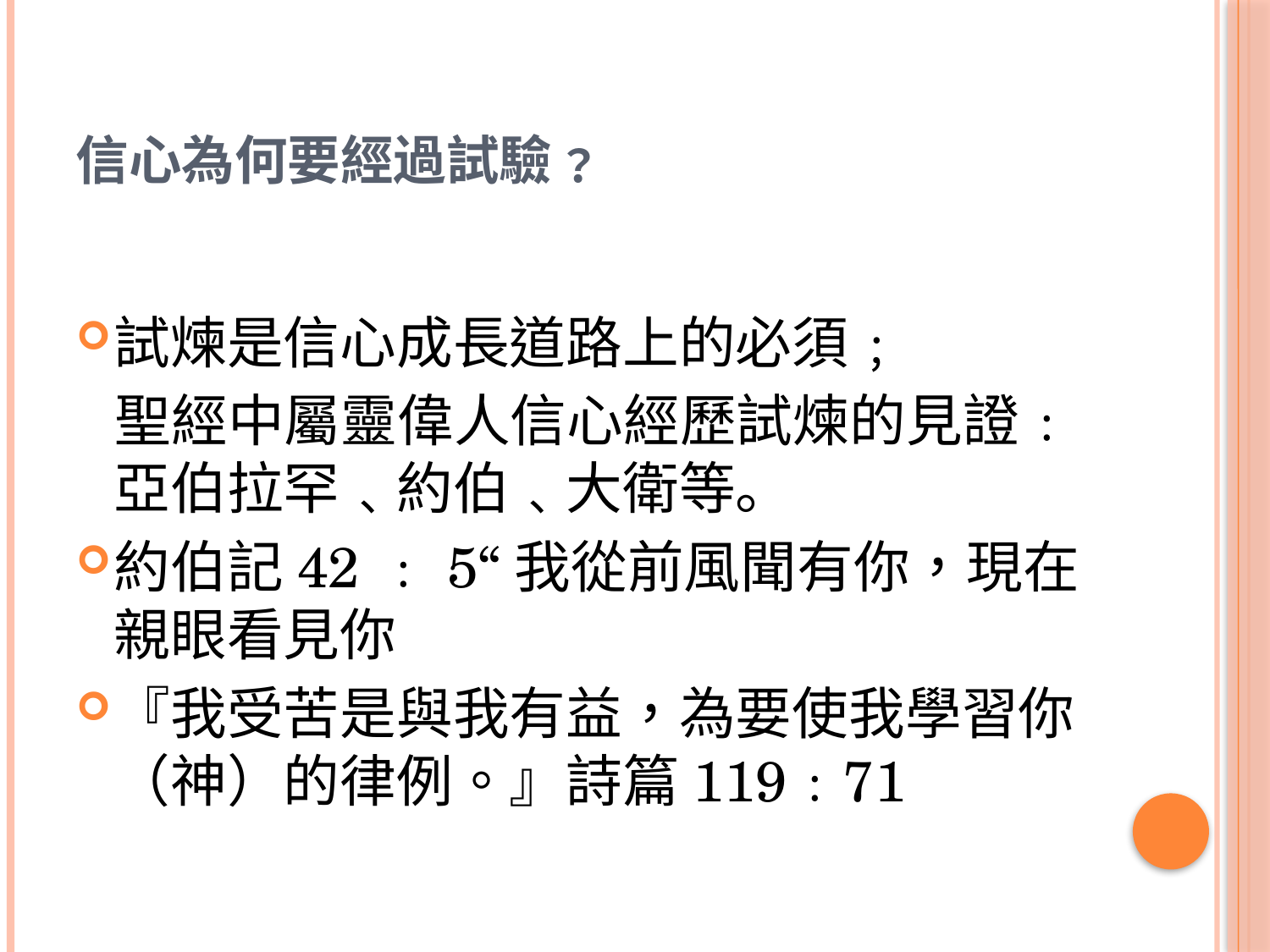

# 信心為何要經過試驗﹖

試煉是信心成長道路上的必須﹔
  聖經中屬靈偉人信心經歷試煉的見證﹕亞伯拉罕﹑約伯﹑大衛等。
約伯記42 ﹕ 5“我從前風聞有你，現在親眼看見你
『我受苦是與我有益，為要使我學習你（神）的律例。』詩篇119﹕71